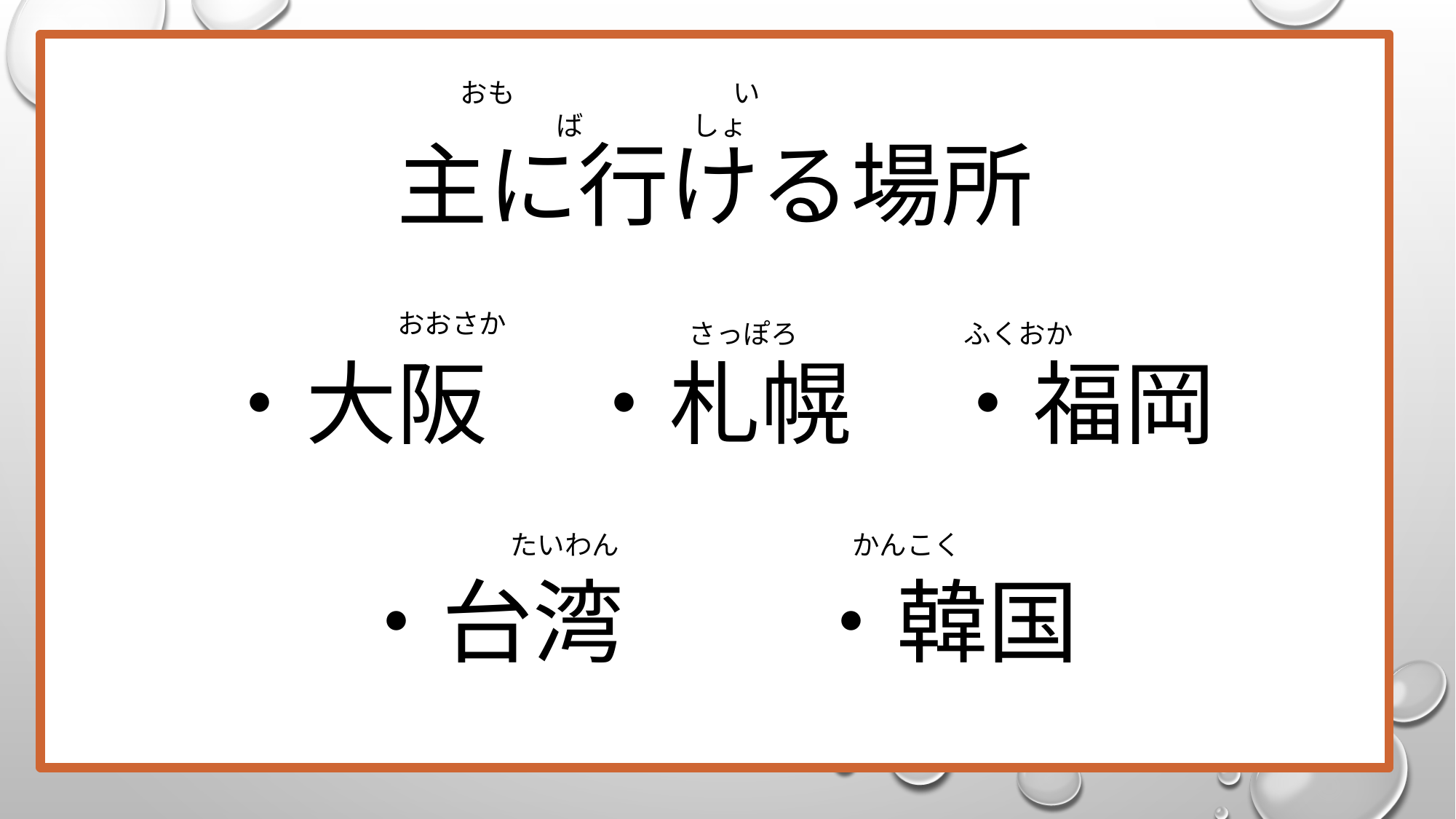

主に行ける場所

・大阪　・札幌　・福岡

・台湾　　・韓国
#
　　　おも　　　　　　　　い　　　　　　　　　　　ば　　　　しょ

おおさか
さっぽろ
ふくおか
たいわん
かんこく